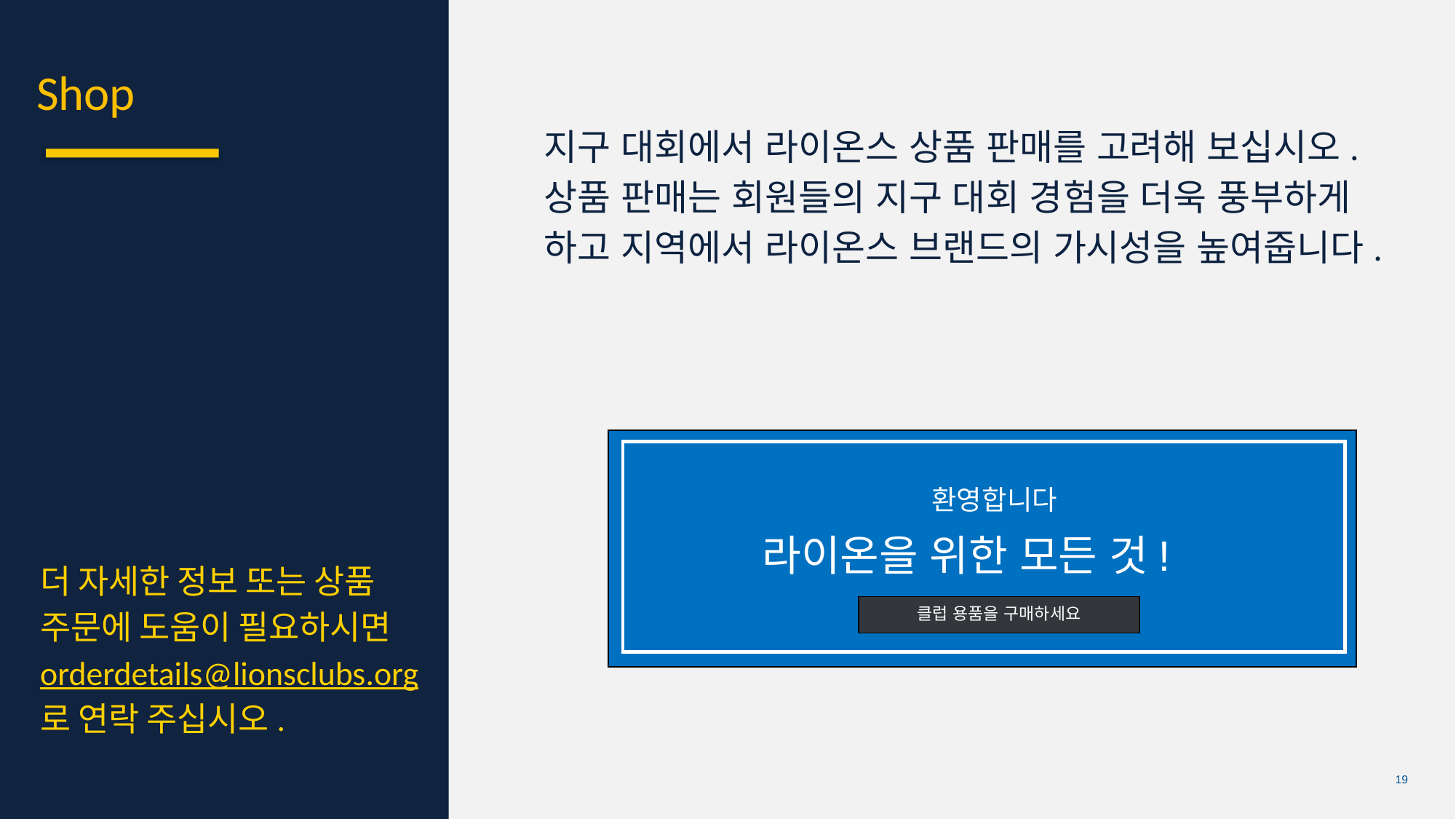

Shop

지구 대회에서 라이온스 상품 판매를 고려해 보십시오.  상품 판매는 회원들의 지구 대회 경험을 더욱 풍부하게 하고 지역에서 라이온스 브랜드의 가시성을 높여줍니다.

Chris Bunch – LION Managing Editor
Sanjeev Ahuja – Chief of Marketing & Membership
Dan Hervey – Brand & Creative Director
Stephanie Morales – Meetings Manager

   환영합니다
          라이온을 위한 모든 것!

더 자세한 정보 또는 상품 주문에 도움이 필요하시면
orderdetails@lionsclubs.org로 연락 주십시오.
클럽 용품을 구매하세요